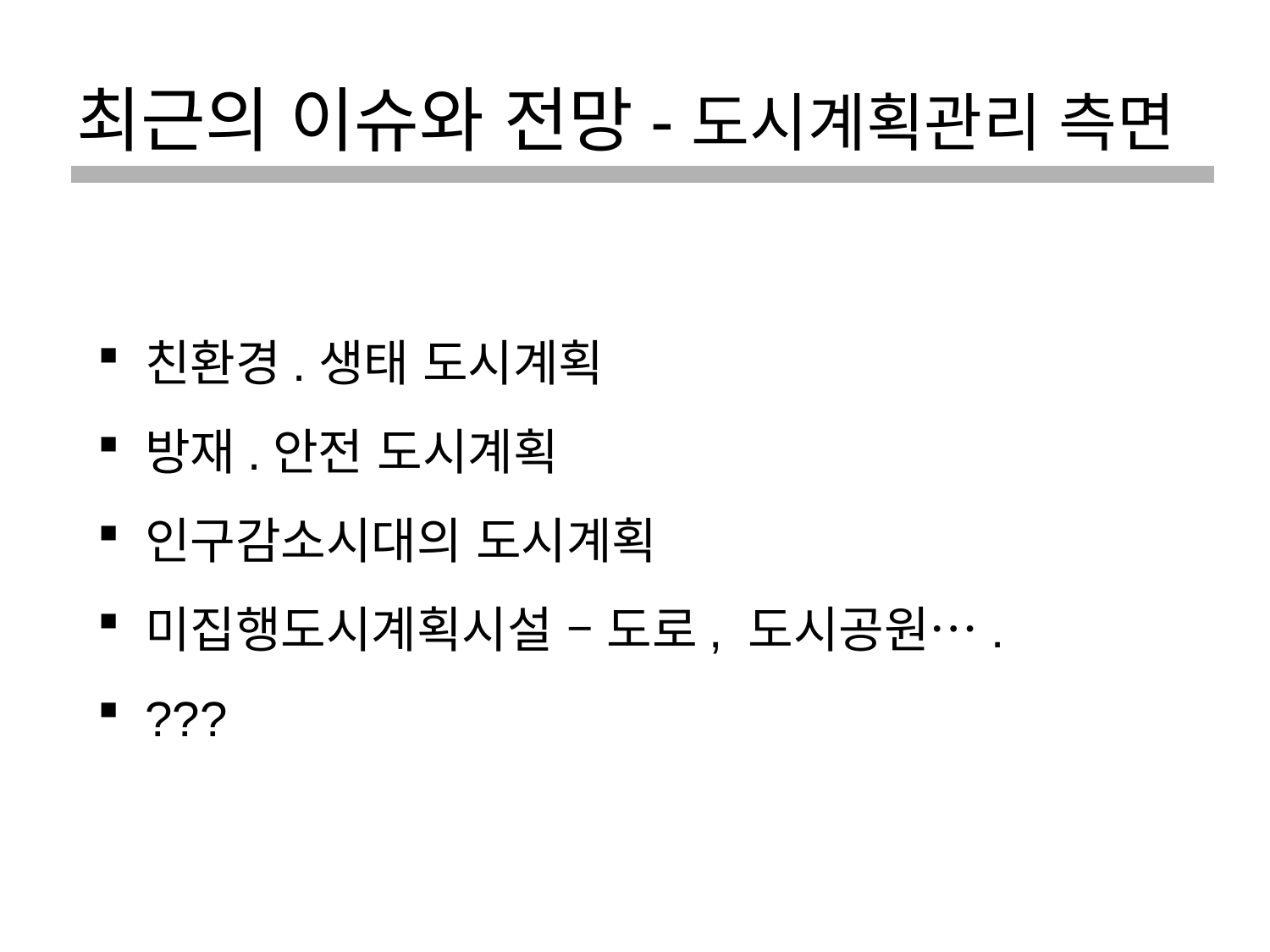

# 최근의 이슈와 전망-도시계획관리 측면
|  |
| --- |
친환경.생태 도시계획
방재.안전 도시계획
인구감소시대의 도시계획
미집행도시계획시설 – 도로, 도시공원….
???